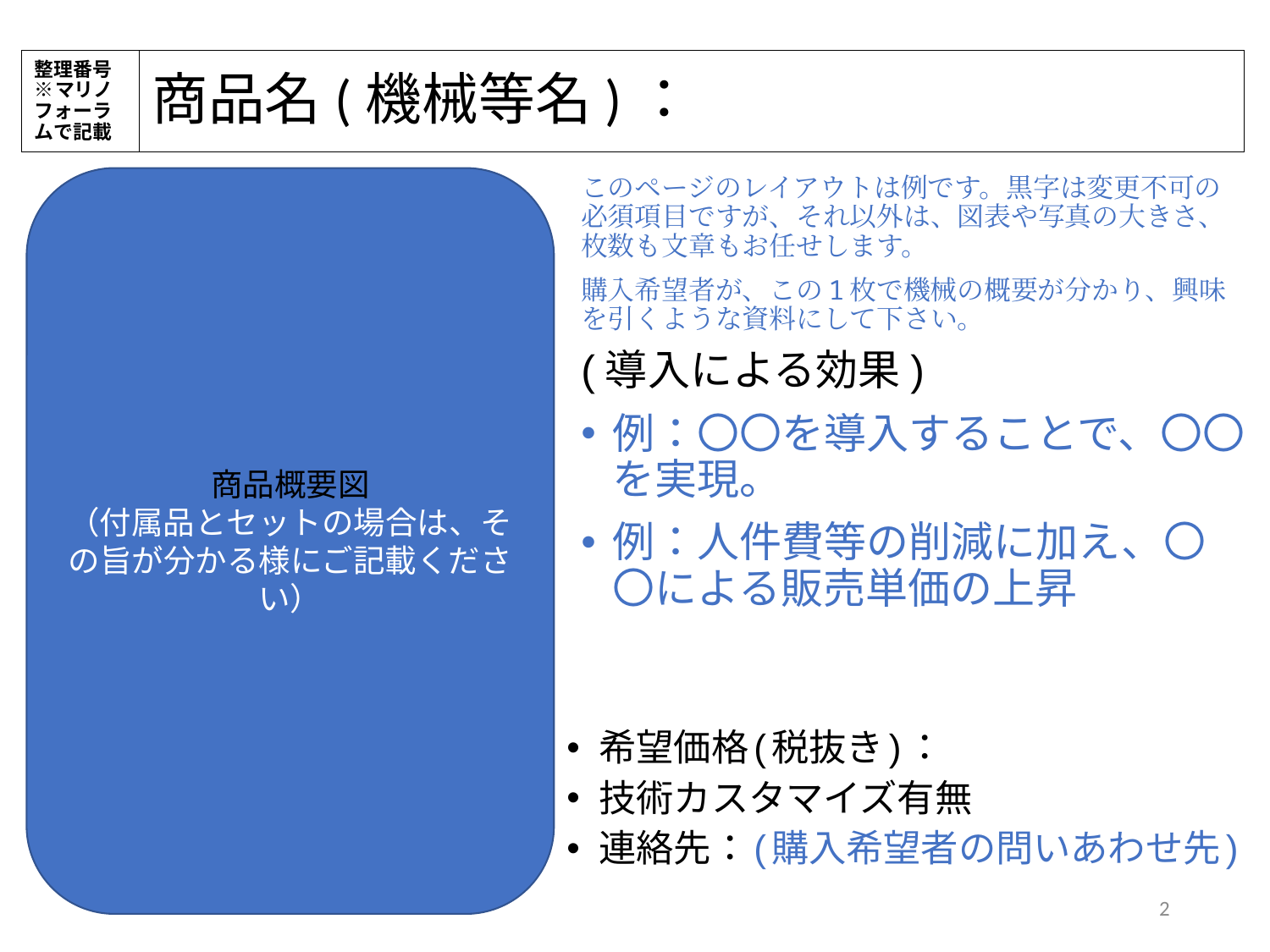

整理番号
※マリノフォーラムで記載
# 商品名(機械等名)：
商品概要図
（付属品とセットの場合は、その旨が分かる様にご記載ください）
このページのレイアウトは例です。黒字は変更不可の必須項目ですが、それ以外は、図表や写真の大きさ、枚数も文章もお任せします。
購入希望者が、この1枚で機械の概要が分かり、興味を引くような資料にして下さい。
(導入による効果)
例：〇〇を導入することで、〇〇を実現。
例：人件費等の削減に加え、〇〇による販売単価の上昇

希望価格(税抜き)：
技術カスタマイズ有無
連絡先：(購入希望者の問いあわせ先)
2